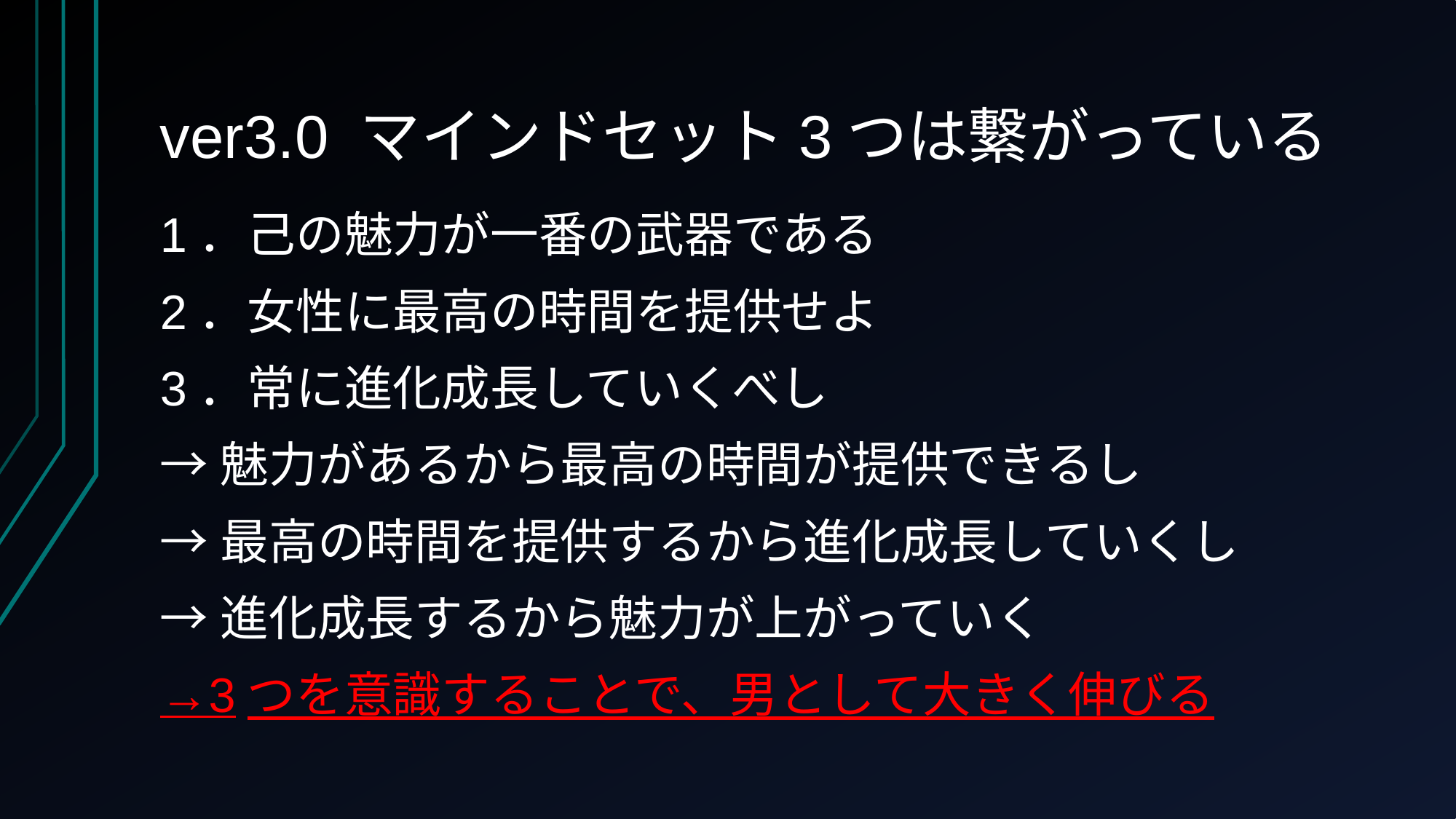

# ver3.0 マインドセット3つは繋がっている
1．己の魅力が一番の武器である
2．女性に最高の時間を提供せよ
3．常に進化成長していくべし
→魅力があるから最高の時間が提供できるし
→最高の時間を提供するから進化成長していくし
→進化成長するから魅力が上がっていく
→3つを意識することで、男として大きく伸びる